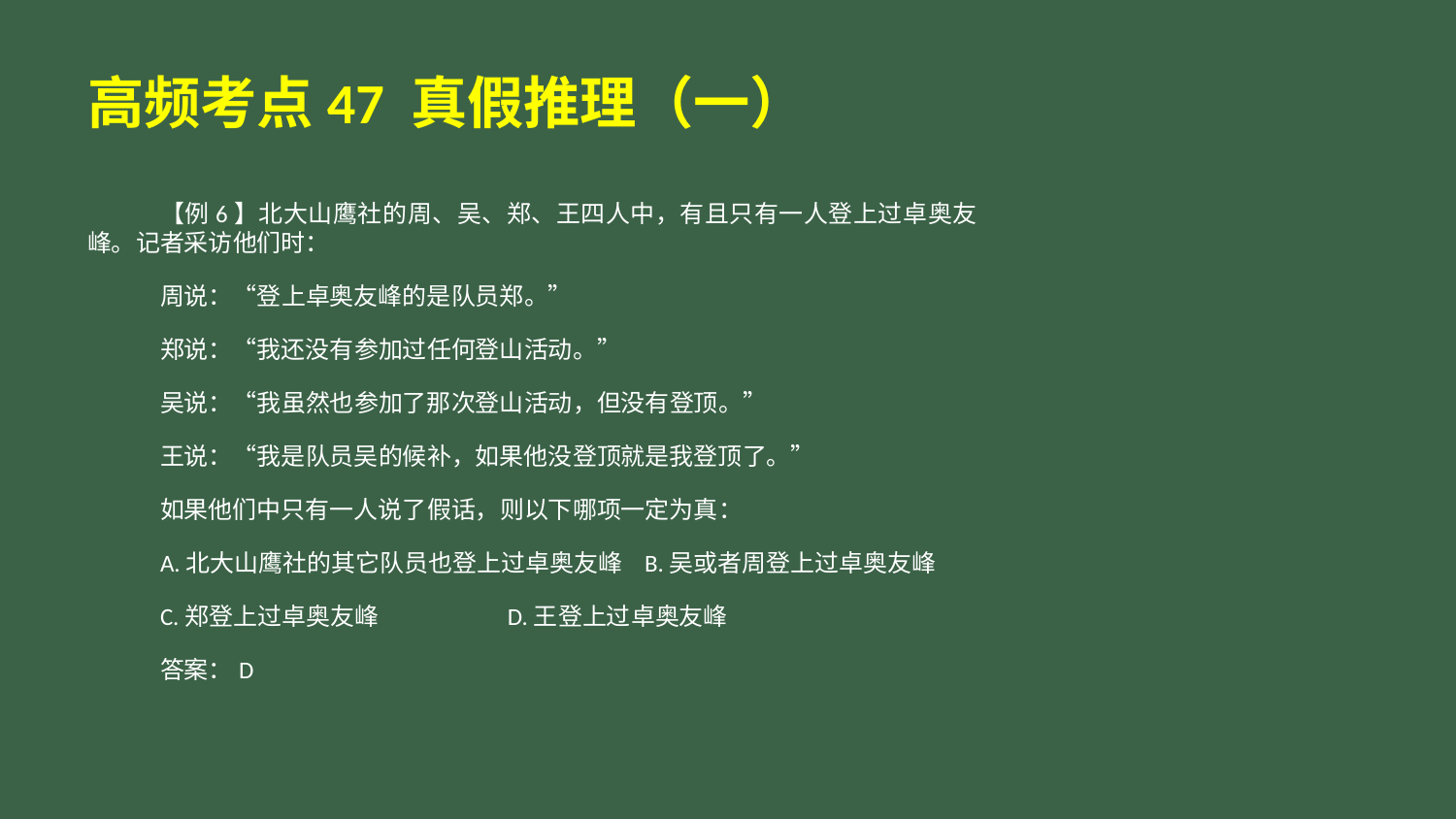

# 高频考点47 真假推理（一）
【例6】北大山鹰社的周、吴、郑、王四人中，有且只有一人登上过卓奥友峰。记者采访他们时：
周说：“登上卓奥友峰的是队员郑。”
郑说：“我还没有参加过任何登山活动。”
吴说：“我虽然也参加了那次登山活动，但没有登顶。”
王说：“我是队员吴的候补，如果他没登顶就是我登顶了。”
如果他们中只有一人说了假话，则以下哪项一定为真：
A.北大山鹰社的其它队员也登上过卓奥友峰   B.吴或者周登上过卓奥友峰
C.郑登上过卓奥友峰                       D.王登上过卓奥友峰
答案：D